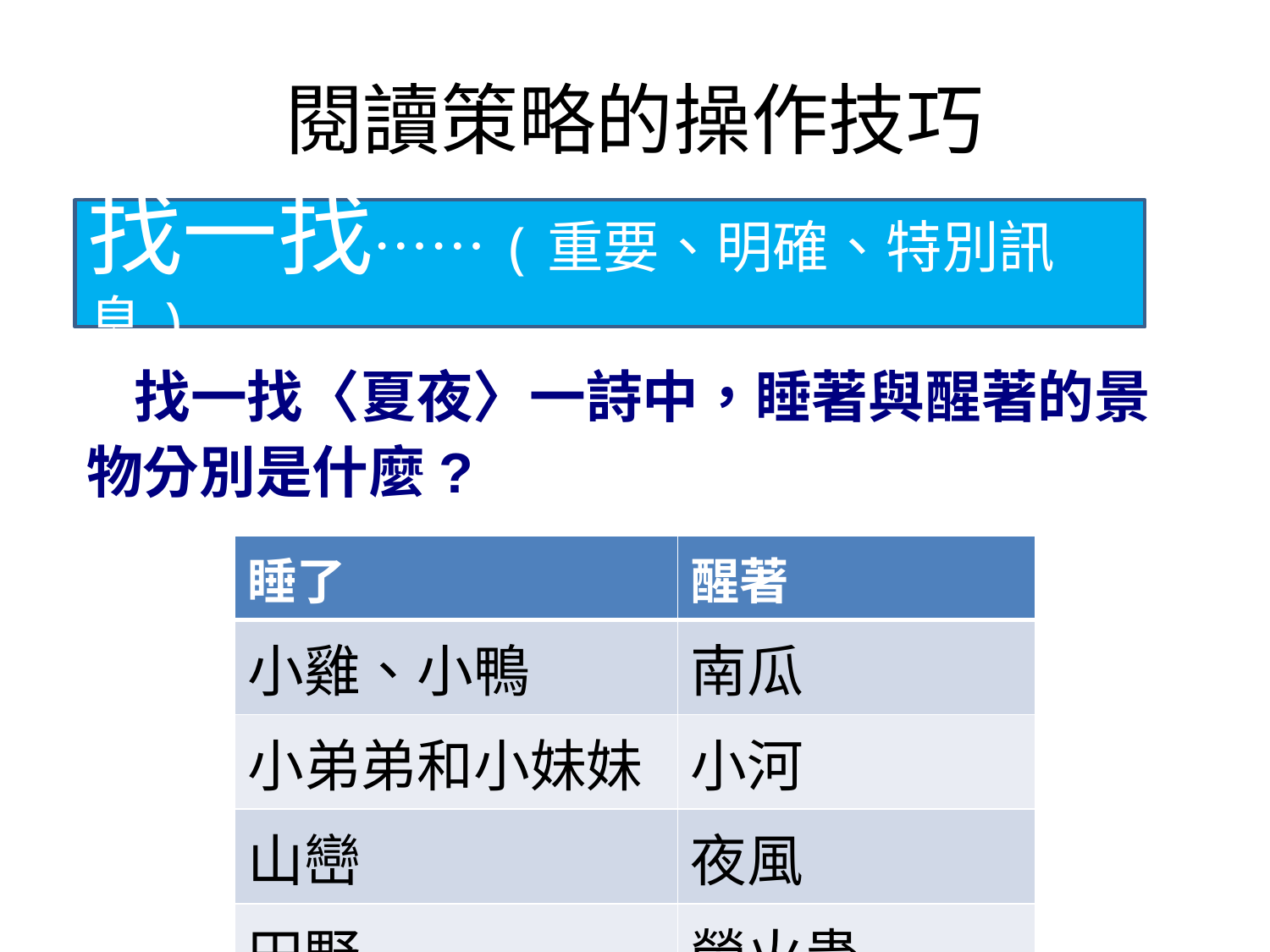

# 閱讀策略的操作技巧
找一找……(重要、明確、特別訊息)
  找一找〈夏夜〉一詩中，睡著與醒著的景物分別是什麼?
| 睡了 | 醒著 |
| --- | --- |
| 小雞、小鴨 | 南瓜 |
| 小弟弟和小妹妹 | 小河 |
| 山巒 | 夜風 |
| 田野 | 螢火蟲 |